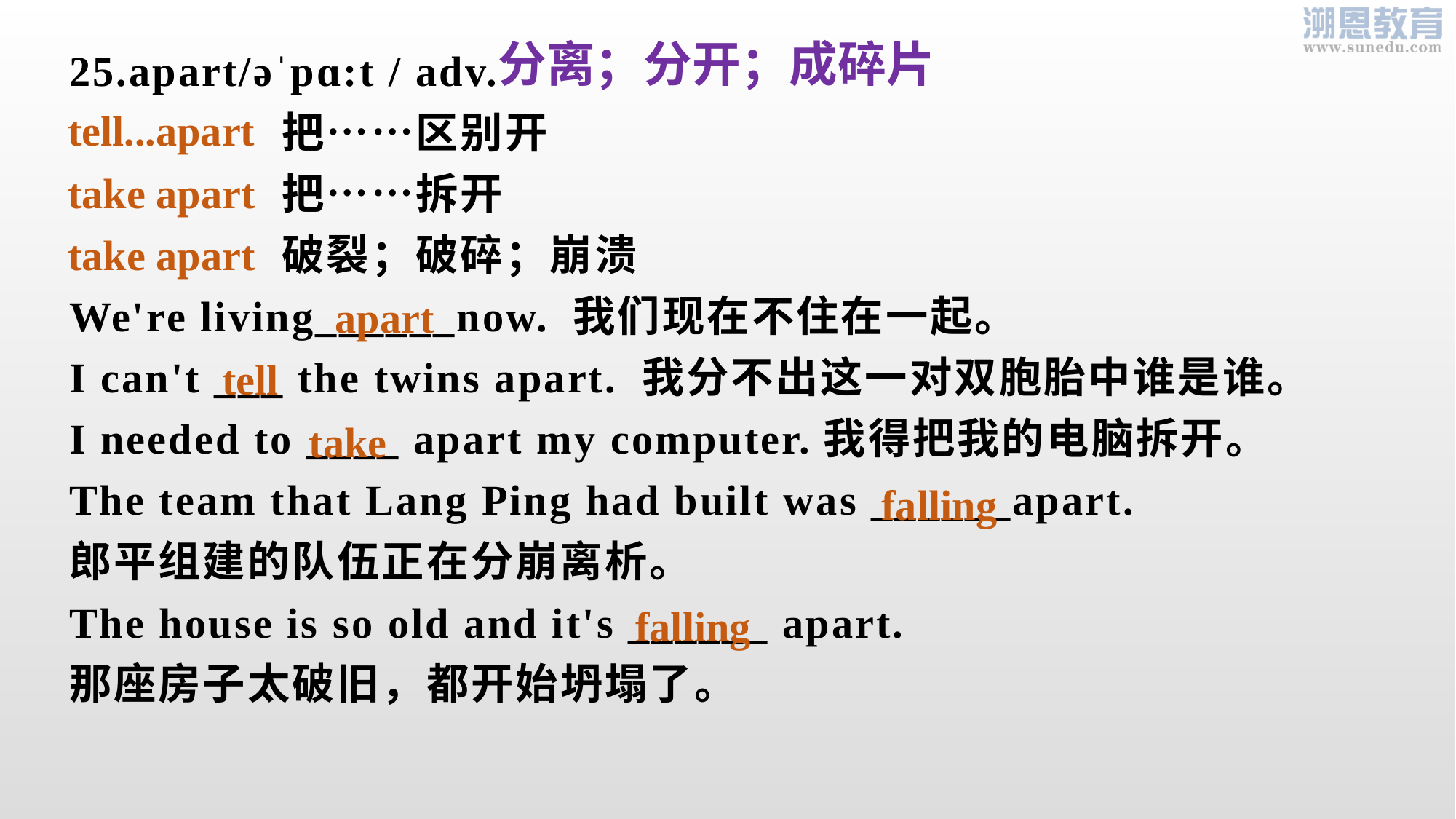

分离；分开；成碎片
25.apart/əˈpɑ:t / adv.
                 把……区别开
                 把……拆开
                 破裂；破碎；崩溃
We're living______now. 我们现在不住在一起。
I can't ___ the twins apart. 我分不出这一对双胞胎中谁是谁。
I needed to ____ apart my computer.我得把我的电脑拆开。
The team that Lang Ping had built was ______apart.
郎平组建的队伍正在分崩离析。
The house is so old and it's ______ apart.
那座房子太破旧，都开始坍塌了。
tell...apart
take apart
take apart
  apart
  tell
  take
  falling
  falling